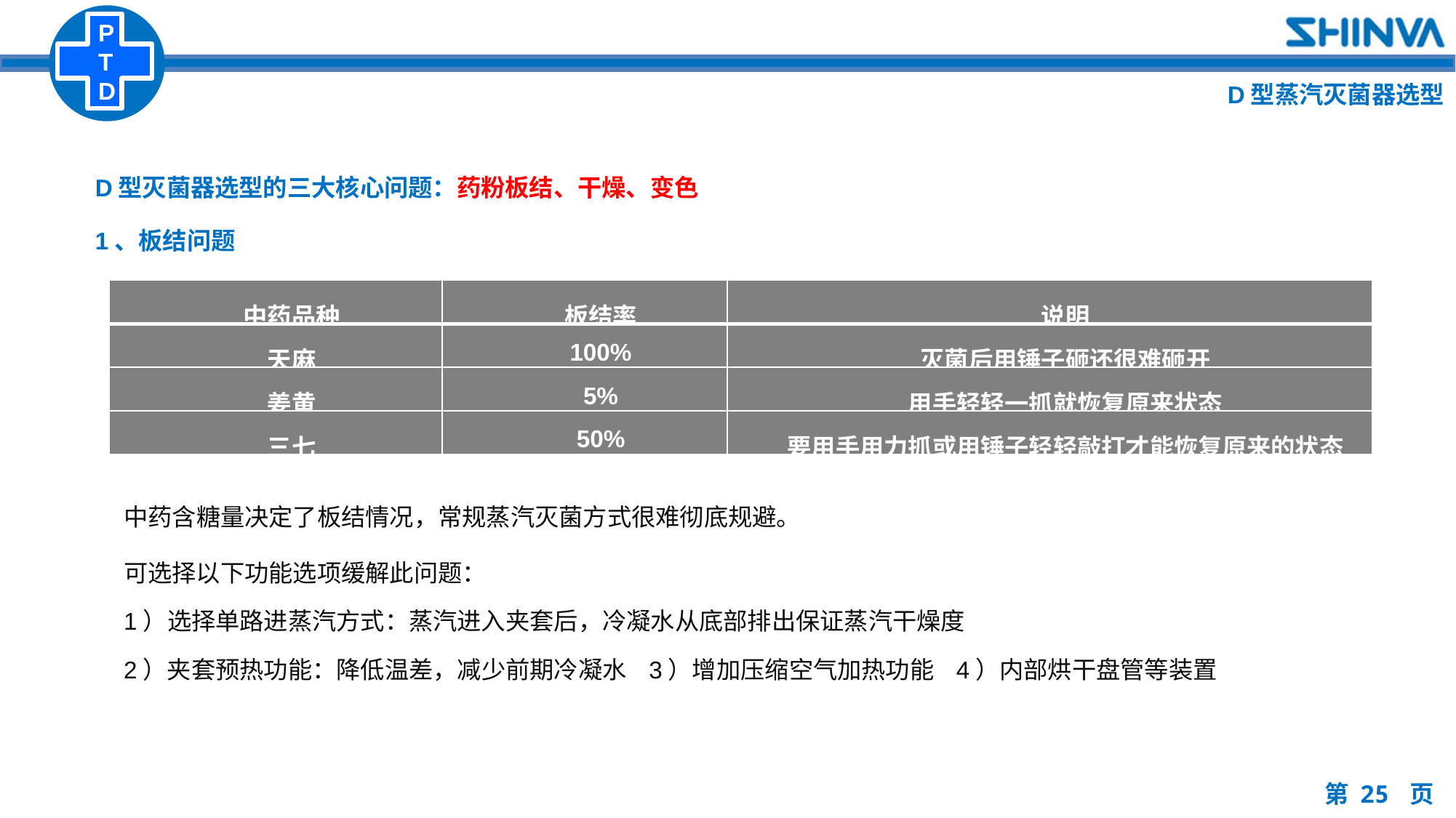

D型蒸汽灭菌器选型
D型灭菌器选型的三大核心问题：药粉板结、干燥、变色
1、板结问题
| 中药品种 | 板结率 | 说明 |
| --- | --- | --- |
| 天麻 | 100% | 灭菌后用锤子砸还很难砸开 |
| 姜黄 | 5% | 用手轻轻一抓就恢复原来状态 |
| 三七 | 50% | 要用手用力抓或用锤子轻轻敲打才能恢复原来的状态 |
中药含糖量决定了板结情况，常规蒸汽灭菌方式很难彻底规避。
可选择以下功能选项缓解此问题：
1）选择单路进蒸汽方式：蒸汽进入夹套后，冷凝水从底部排出保证蒸汽干燥度
2）夹套预热功能：降低温差，减少前期冷凝水   3）增加压缩空气加热功能   4）内部烘干盘管等装置